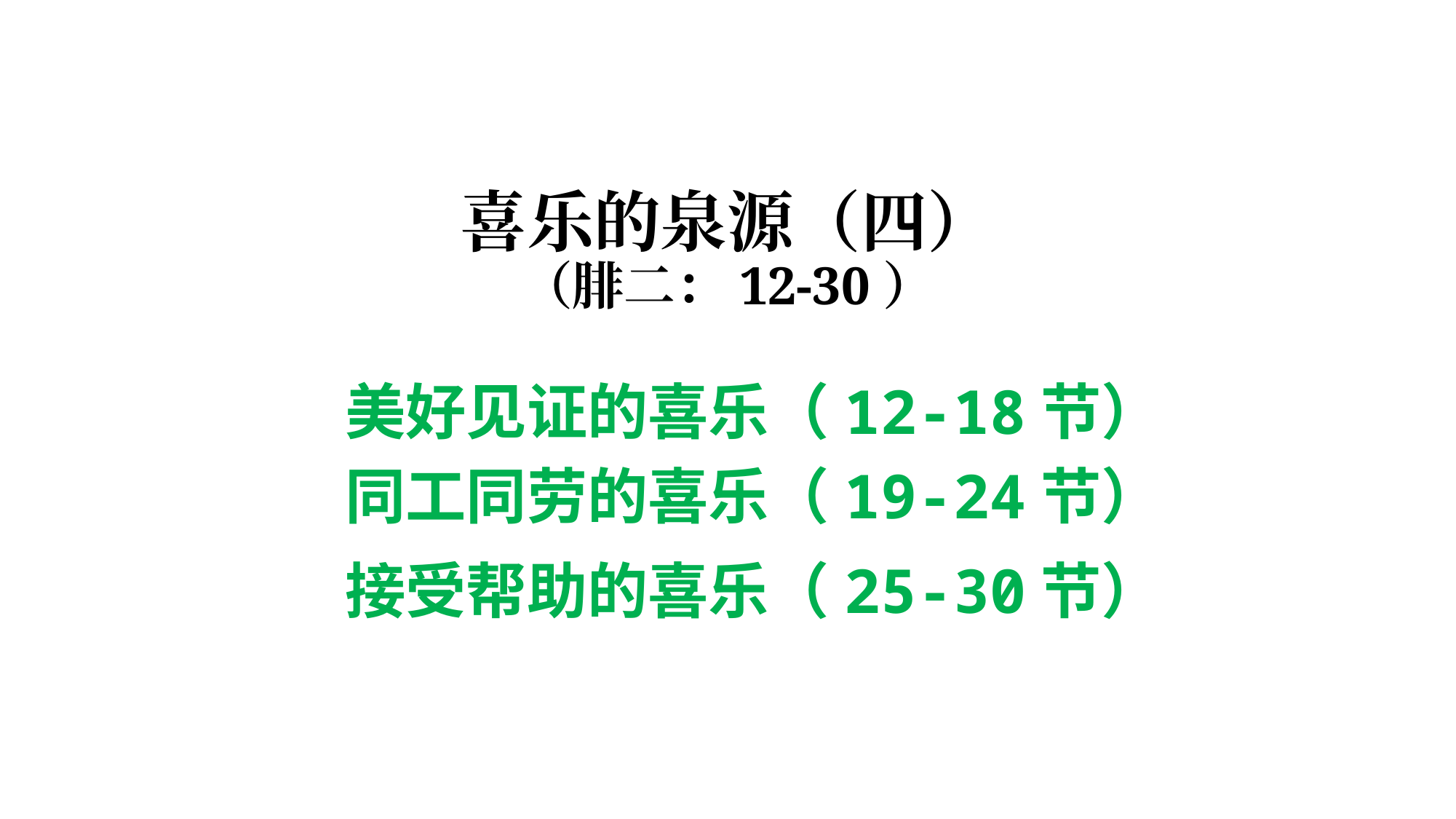

# 喜乐的泉源（四） （腓二：12-30）
美好见证的喜乐（12-18节）
同工同劳的喜乐（19-24节）
接受帮助的喜乐（25-30节）